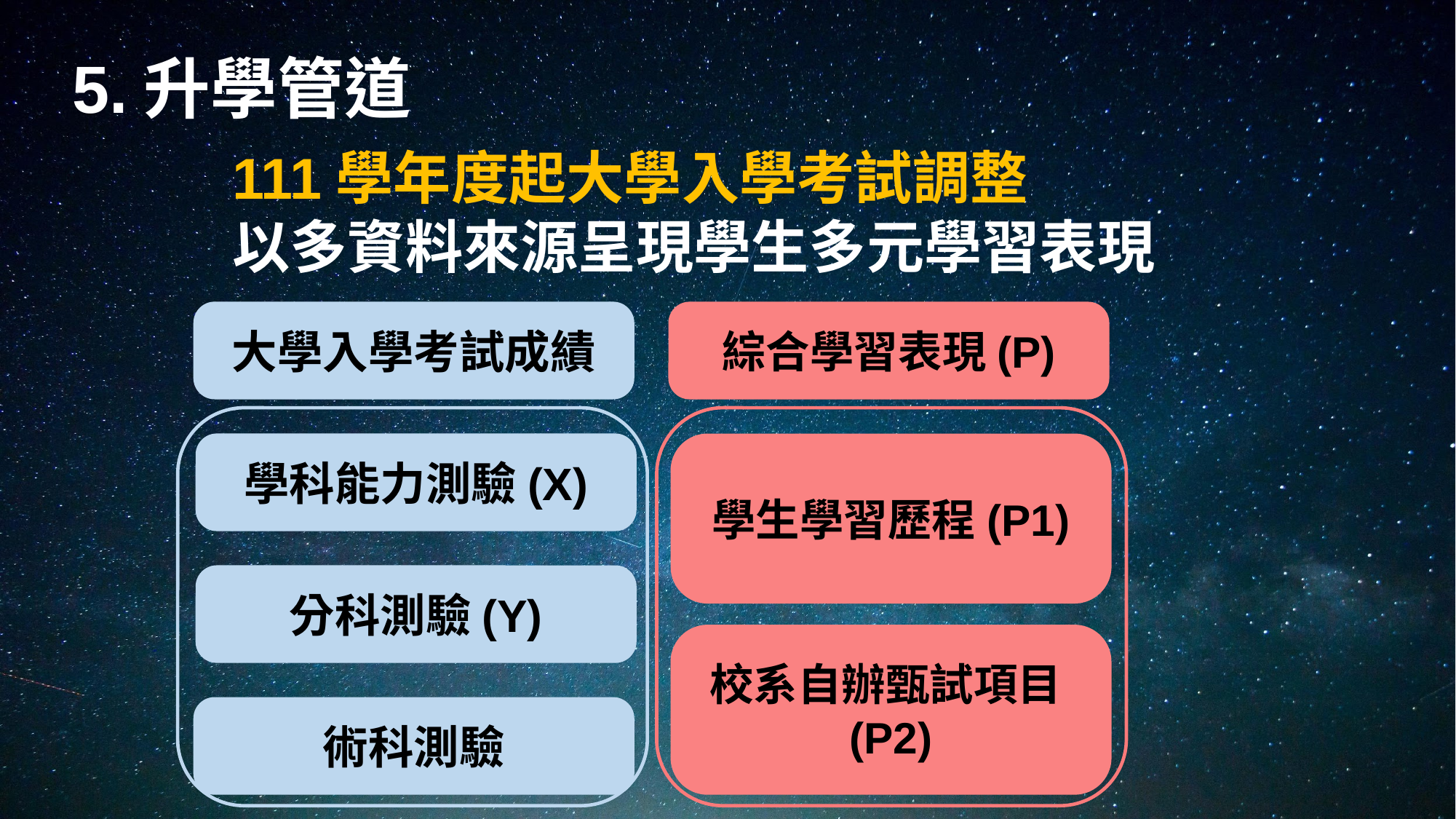

# 5.升學管道
111學年度起大學入學考試調整
以多資料來源呈現學生多元學習表現

大學入學考試成績
綜合學習表現(P)

學科能力測驗(X)
學生學習歷程(P1)
分科測驗(Y)
校系自辦甄試項目(P2)
術科測驗